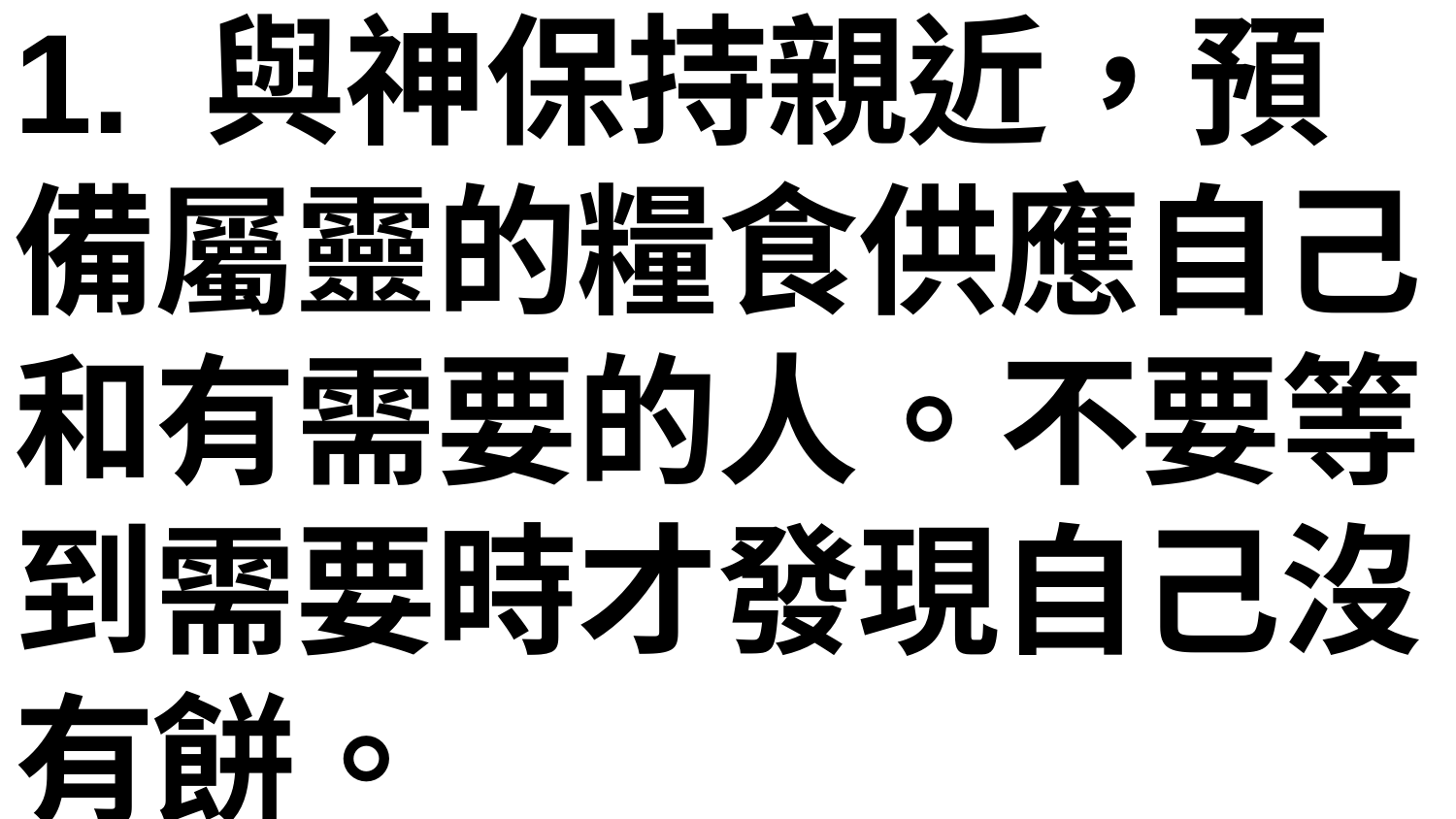

1. 與神保持親近，預備屬靈的糧食供應自己和有需要的人。不要等到需要時才發現自己沒有餅。